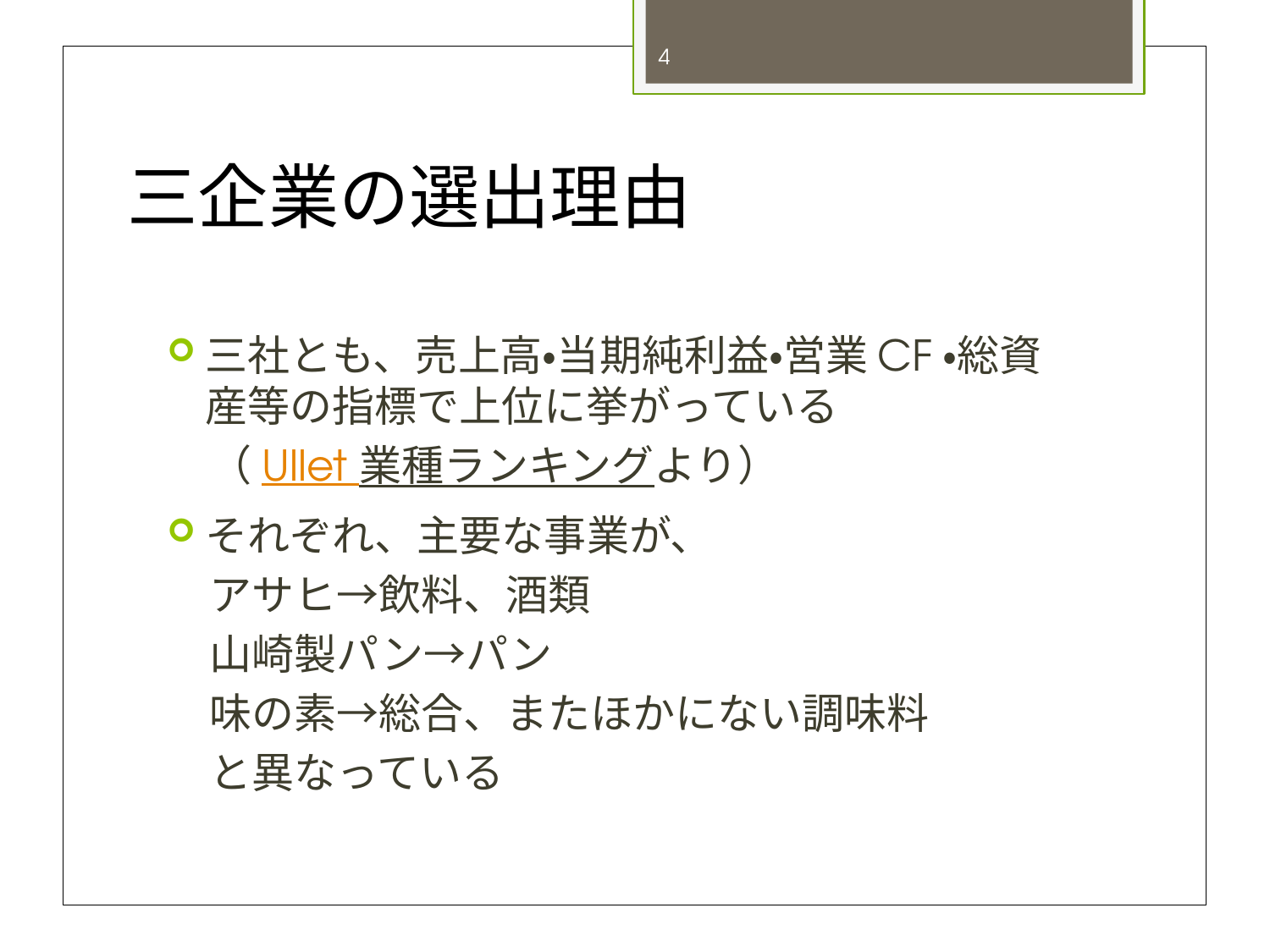

4
三企業の選出理由
三社とも、売上高・当期純利益・営業CF・総資産等の指標で上位に挙がっている
　（Ullet 業種ランキングより）
それぞれ、主要な事業が、
　アサヒ→飲料、酒類
　山崎製パン→パン
　味の素→総合、またほかにない調味料
　と異なっている